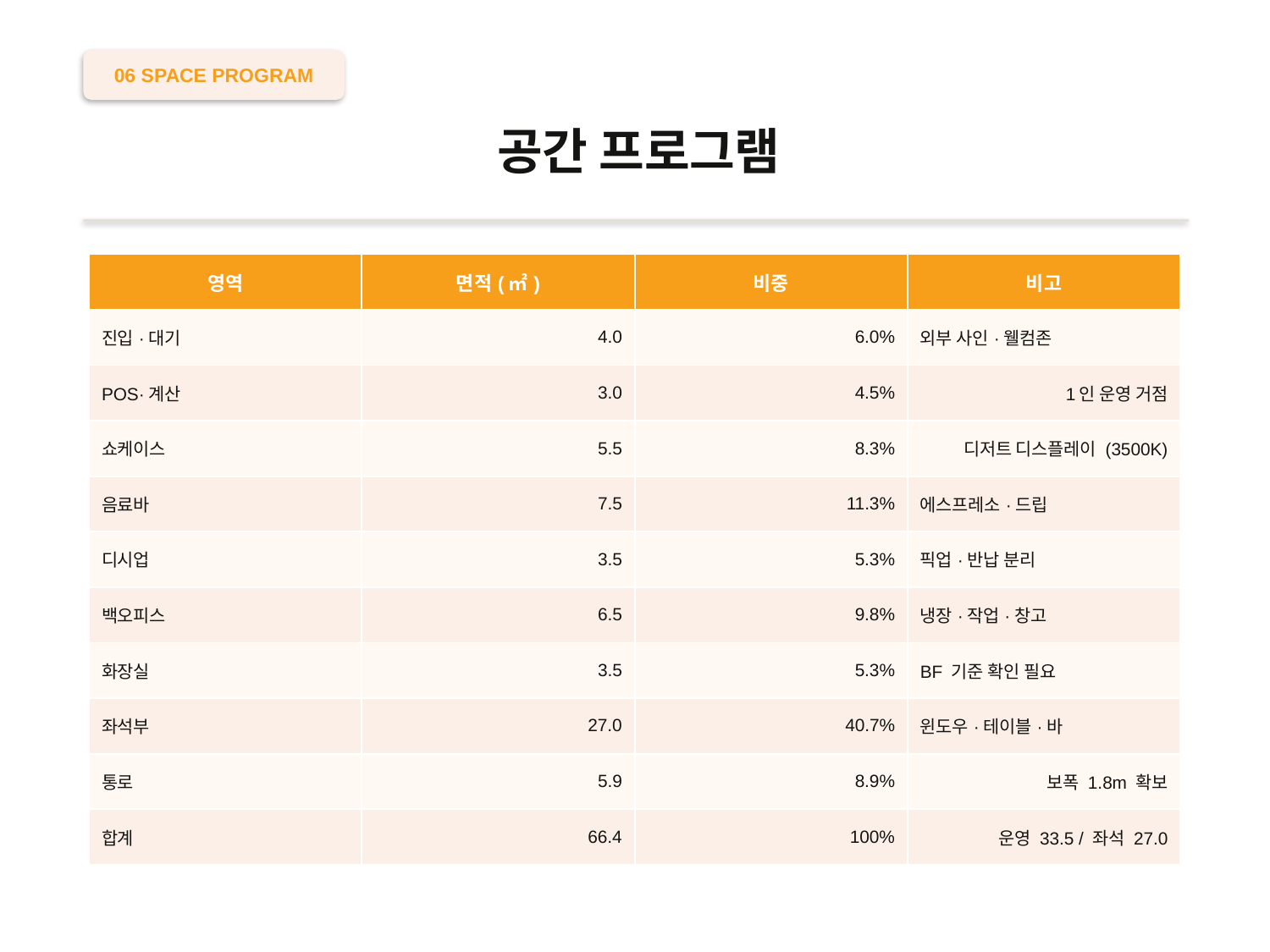

06 SPACE PROGRAM
공간 프로그램

| 영역 | 면적(㎡) | 비중 | 비고 |
| --- | --- | --- | --- |
| 진입·대기 | 4.0 | 6.0% | 외부 사인·웰컴존 |
| POS·계산 | 3.0 | 4.5% | 1인 운영 거점 |
| 쇼케이스 | 5.5 | 8.3% | 디저트 디스플레이 (3500K) |
| 음료바 | 7.5 | 11.3% | 에스프레소·드립 |
| 디시업 | 3.5 | 5.3% | 픽업·반납 분리 |
| 백오피스 | 6.5 | 9.8% | 냉장·작업·창고 |
| 화장실 | 3.5 | 5.3% | BF 기준 확인 필요 |
| 좌석부 | 27.0 | 40.7% | 윈도우·테이블·바 |
| 통로 | 5.9 | 8.9% | 보폭 1.8m 확보 |
| 합계 | 66.4 | 100% | 운영 33.5 / 좌석 27.0 |